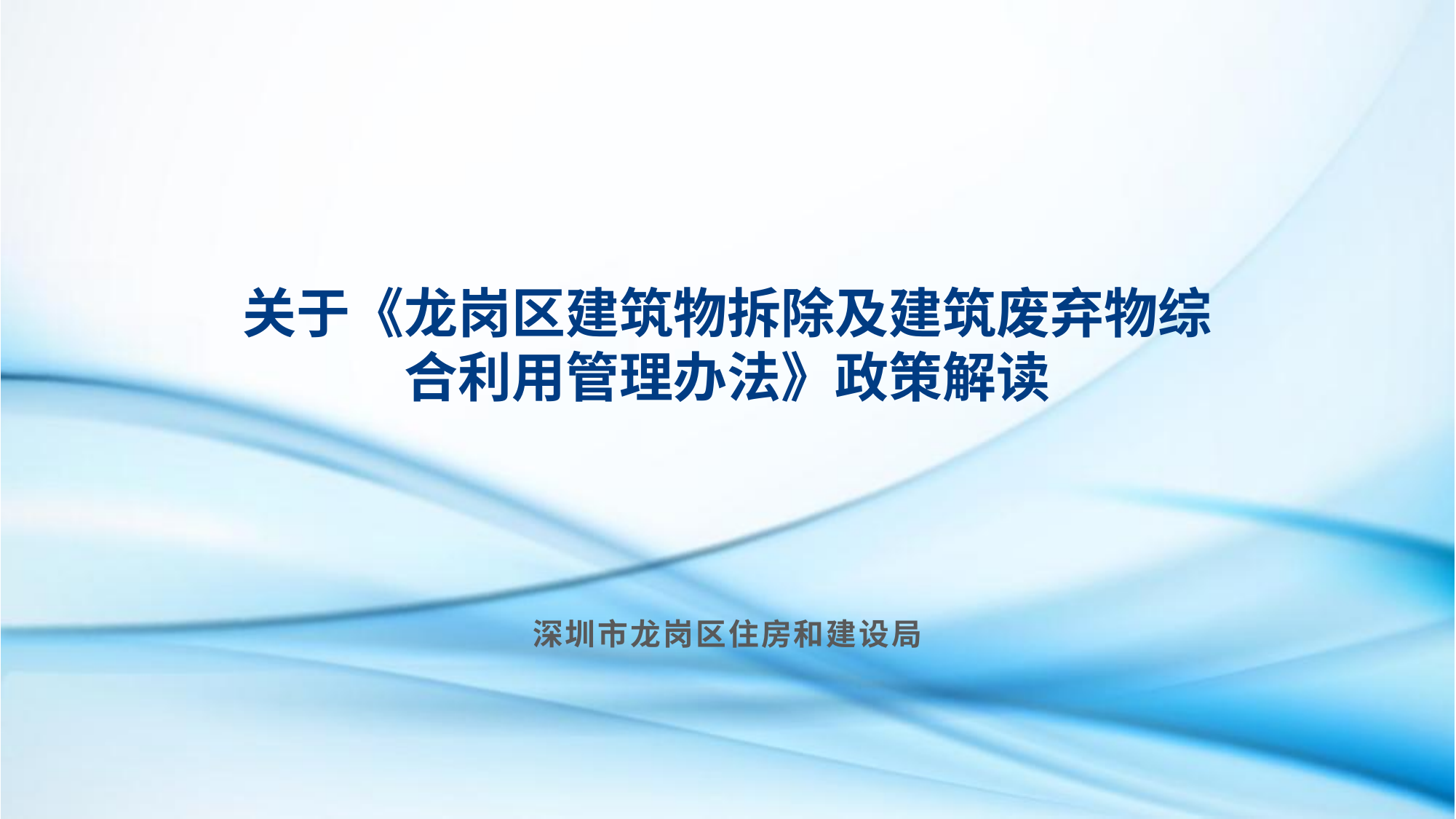

关于《龙岗区建筑物拆除及建筑废弃物综合利用管理办法》政策解读
深圳市龙岗区住房和建设局